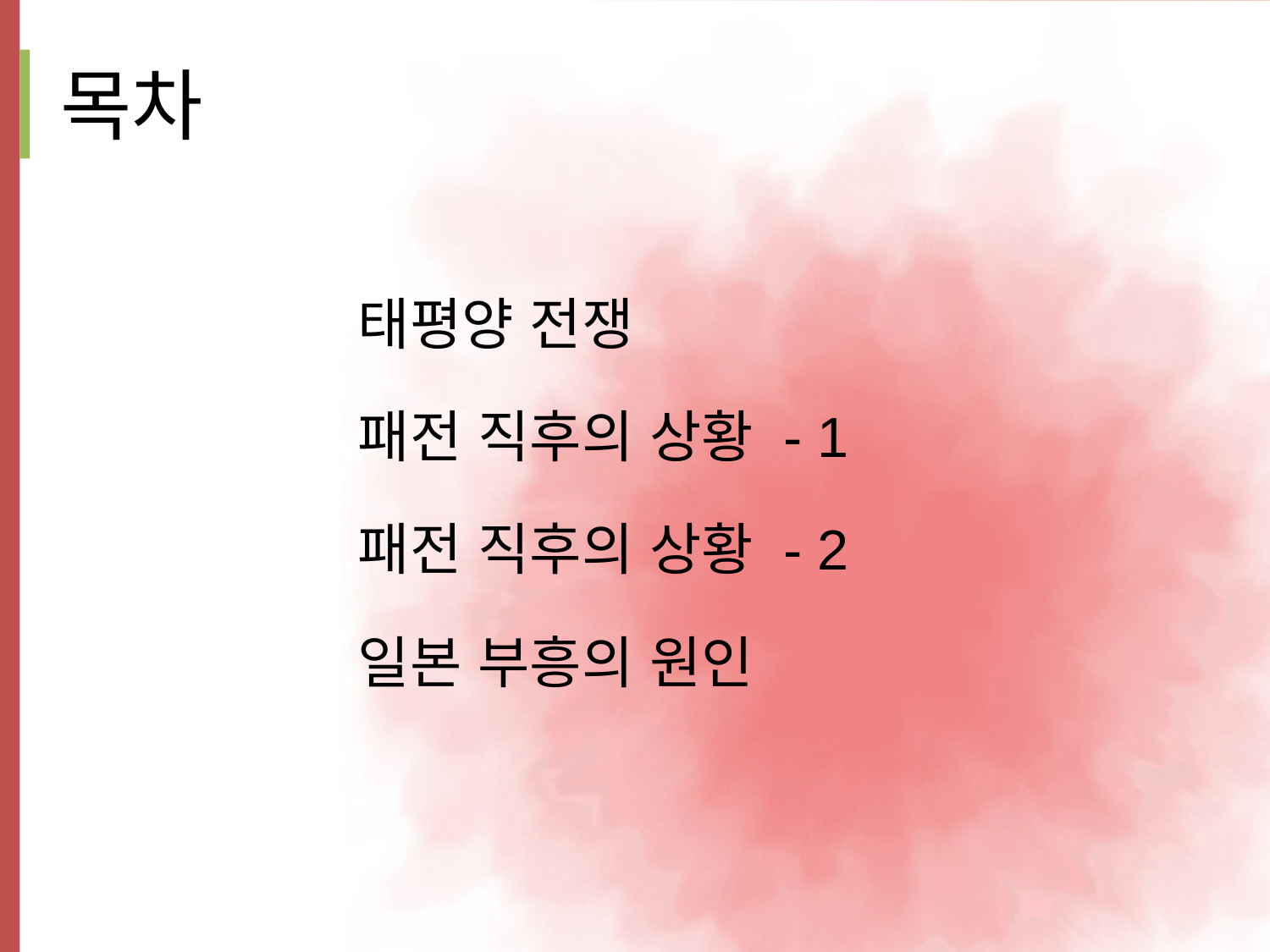

# 목차
태평양 전쟁
패전 직후의 상황 - 1
패전 직후의 상황 - 2
일본 부흥의 원인